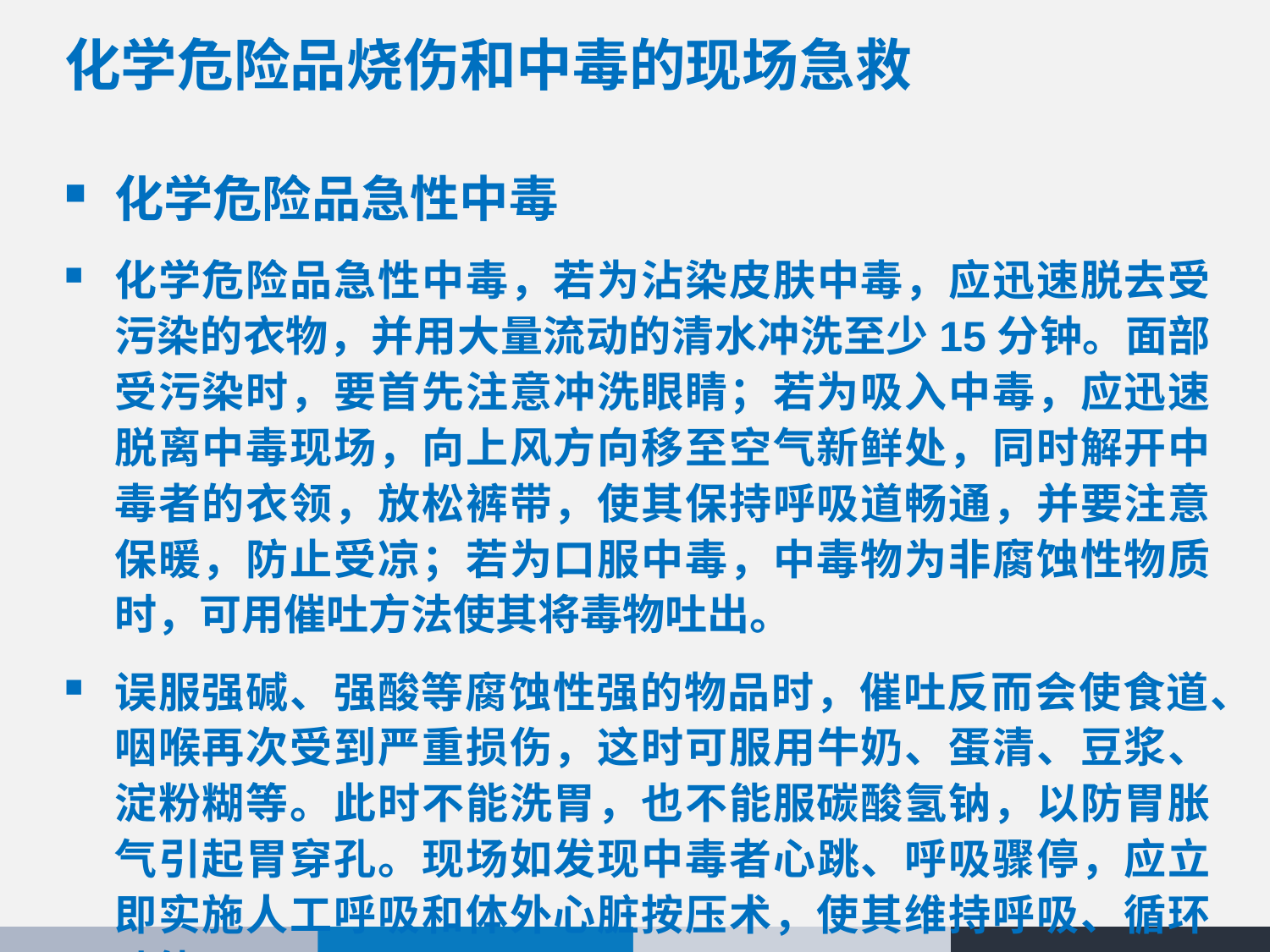

# 化学危险品烧伤和中毒的现场急救
化学危险品急性中毒
化学危险品急性中毒，若为沾染皮肤中毒，应迅速脱去受污染的衣物，并用大量流动的清水冲洗至少15分钟。面部受污染时，要首先注意冲洗眼睛；若为吸入中毒，应迅速脱离中毒现场，向上风方向移至空气新鲜处，同时解开中毒者的衣领，放松裤带，使其保持呼吸道畅通，并要注意保暖，防止受凉；若为口服中毒，中毒物为非腐蚀性物质时，可用催吐方法使其将毒物吐出。
误服强碱、强酸等腐蚀性强的物品时，催吐反而会使食道、咽喉再次受到严重损伤，这时可服用牛奶、蛋清、豆浆、淀粉糊等。此时不能洗胃，也不能服碳酸氢钠，以防胃胀气引起胃穿孔。现场如发现中毒者心跳、呼吸骤停，应立即实施人工呼吸和体外心脏按压术，使其维持呼吸、循环功能。